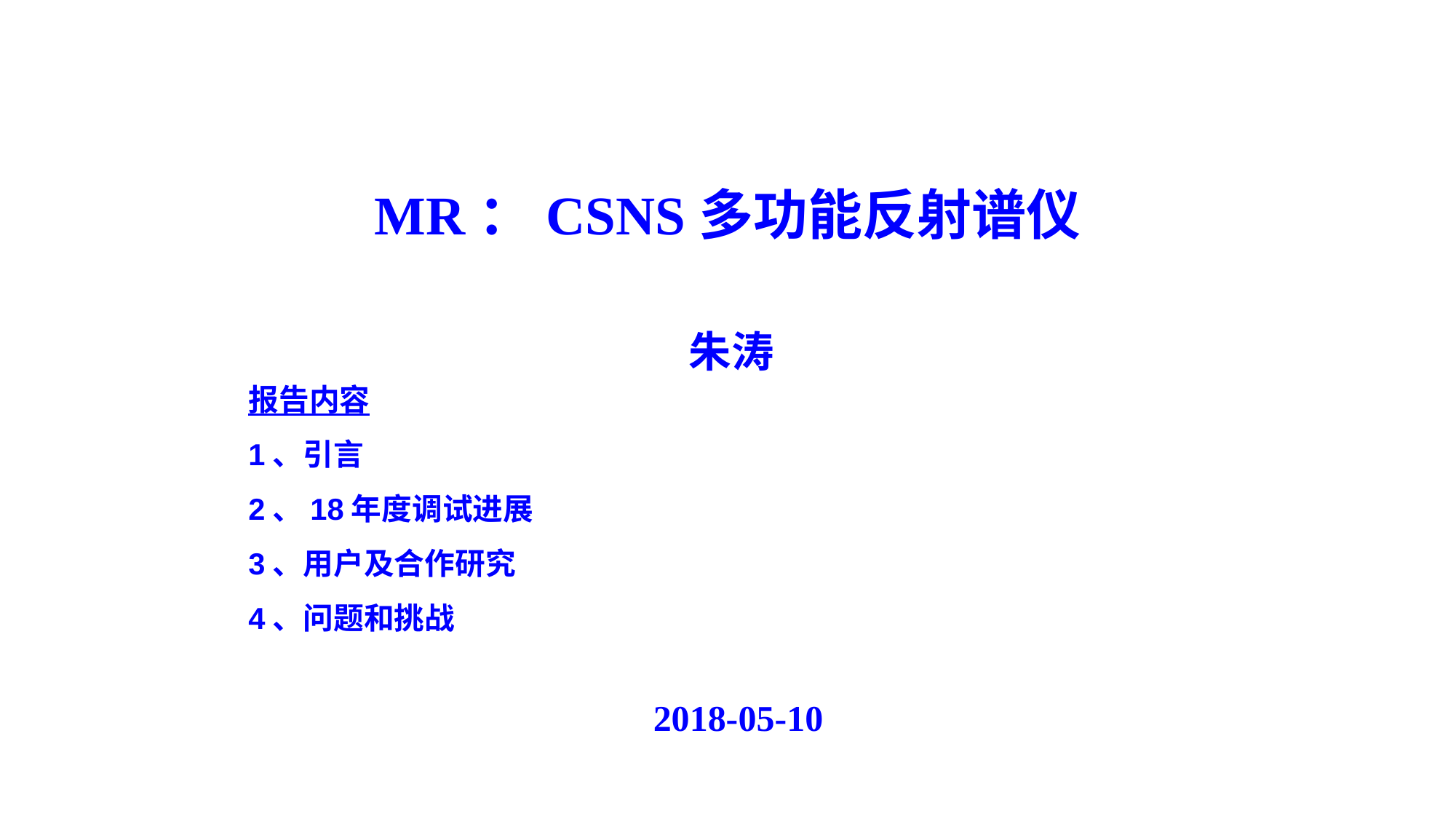

# MR：CSNS多功能反射谱仪
朱涛
报告内容
1、引言
2、18年度调试进展
3、用户及合作研究
4、问题和挑战
2018-05-10